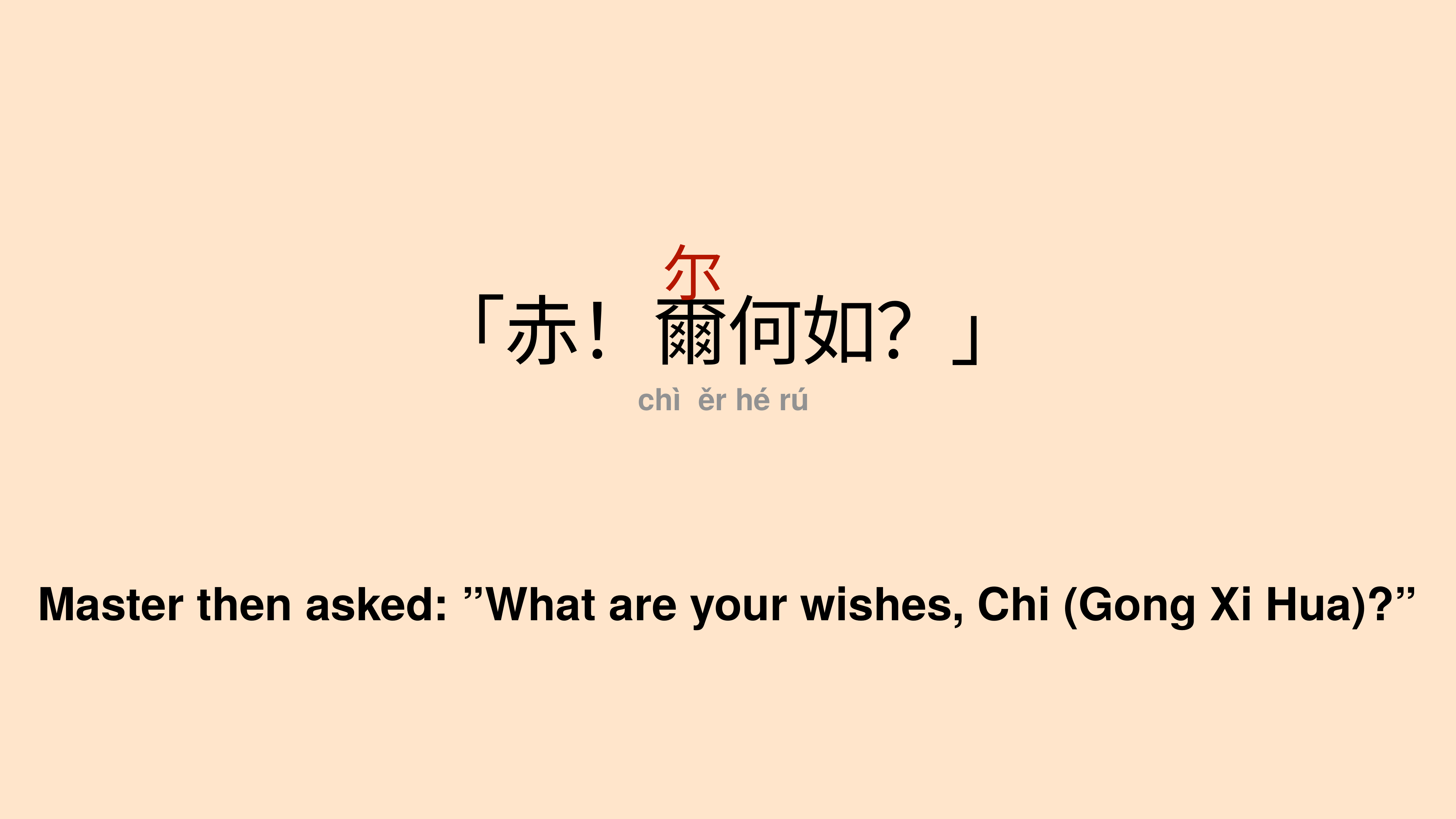

尔
「赤！爾何如？」
chì  ěr hé rú
Master then asked: ”What are your wishes, Chi (Gong Xi Hua)?”